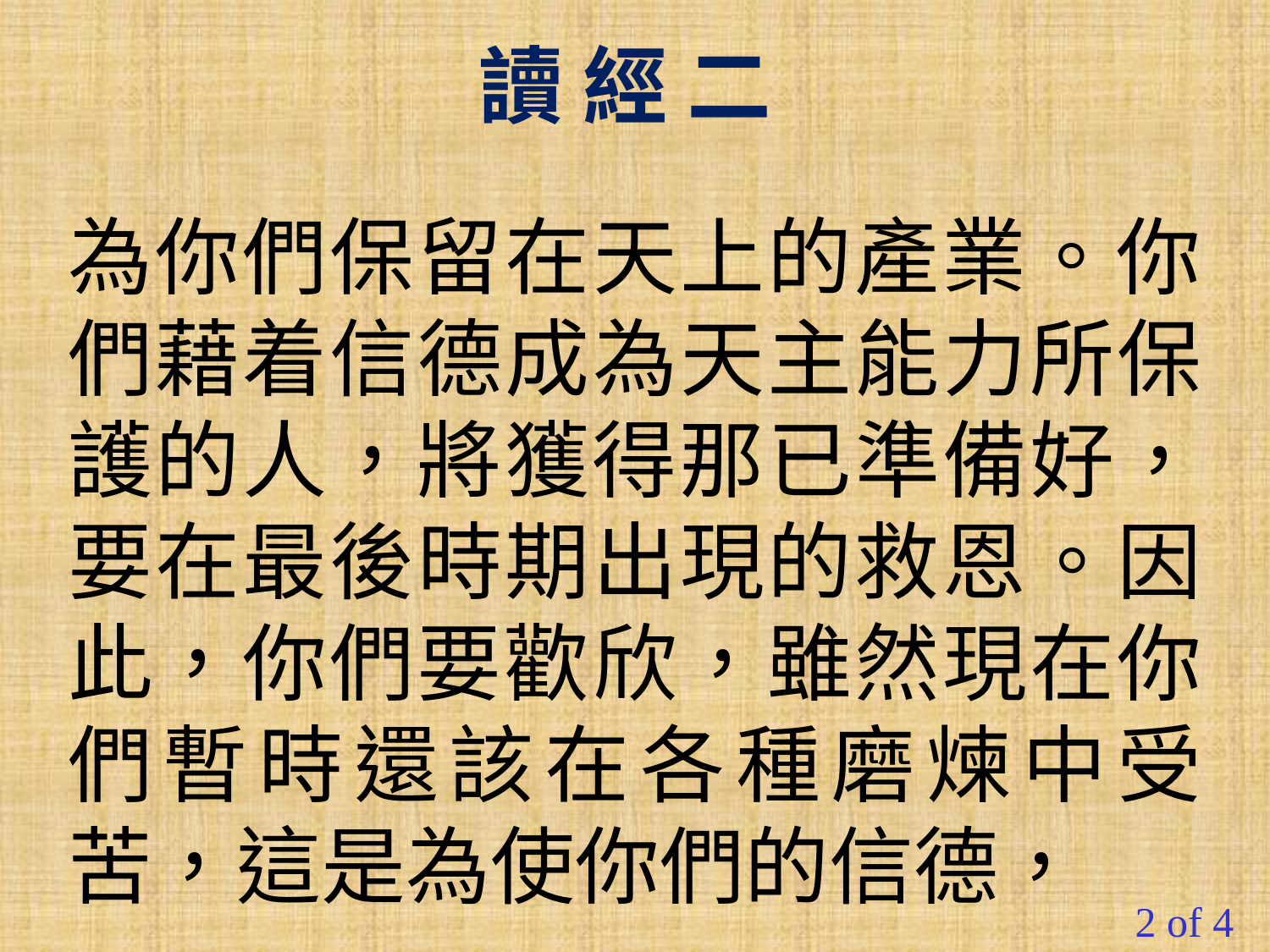

讀 經 二

為你們保留在天上的產業。你們藉着信德成為天主能力所保護的人，將獲得那已準備好，要在最後時期出現的救恩。因此，你們要歡欣，雖然現在你們暫時還該在各種磨煉中受苦，這是為使你們的信德，

2 of 4